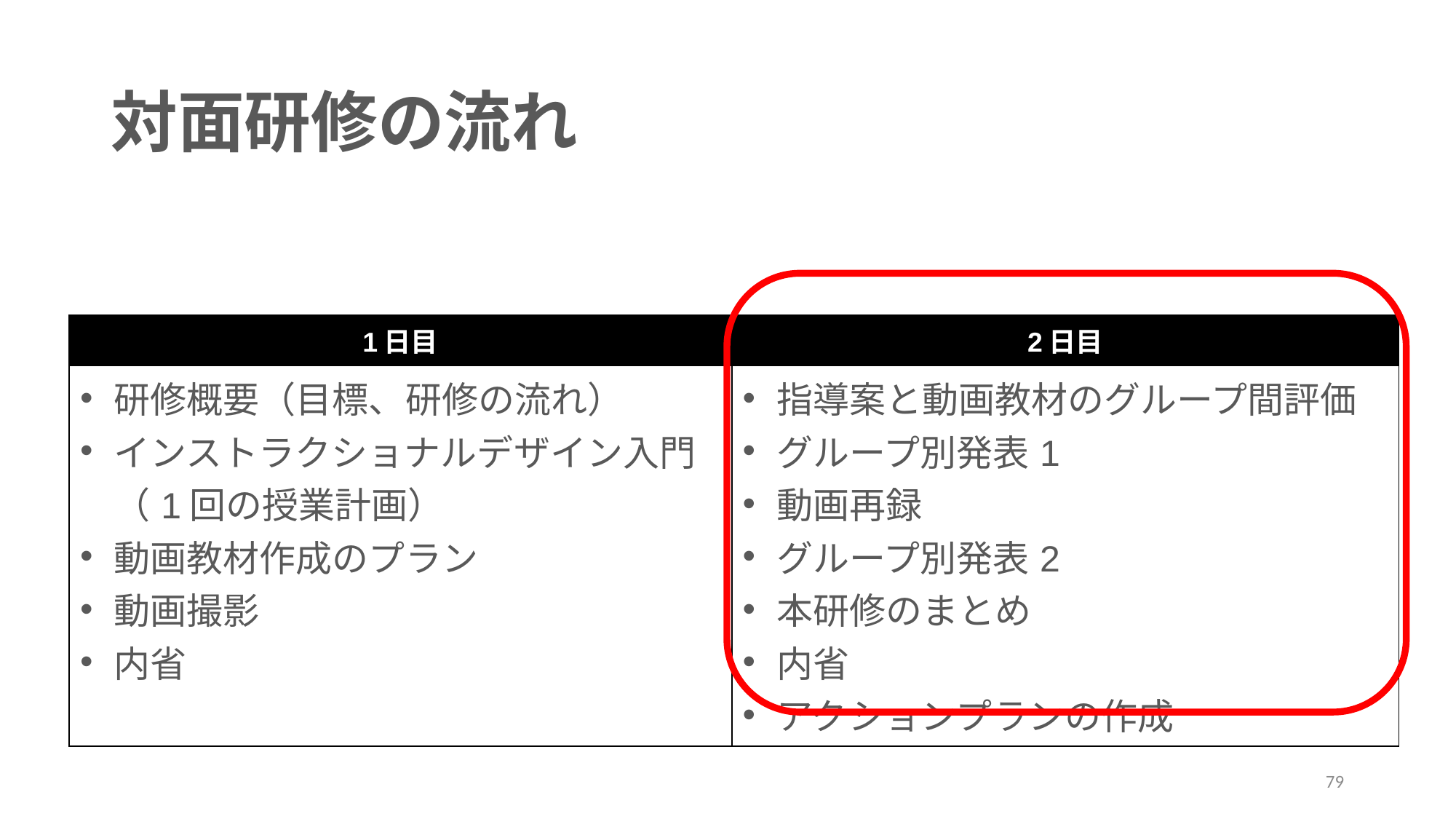

# 対面研修の流れ

| 1日目 | 2日目 |
| --- | --- |
| 研修概要（目標、研修の流れ） インストラクショナルデザイン入門（1回の授業計画） 動画教材作成のプラン 動画撮影 内省 | 指導案と動画教材のグループ間評価 グループ別発表1 動画再録 グループ別発表2 本研修のまとめ 内省 アクションプランの作成 |
79